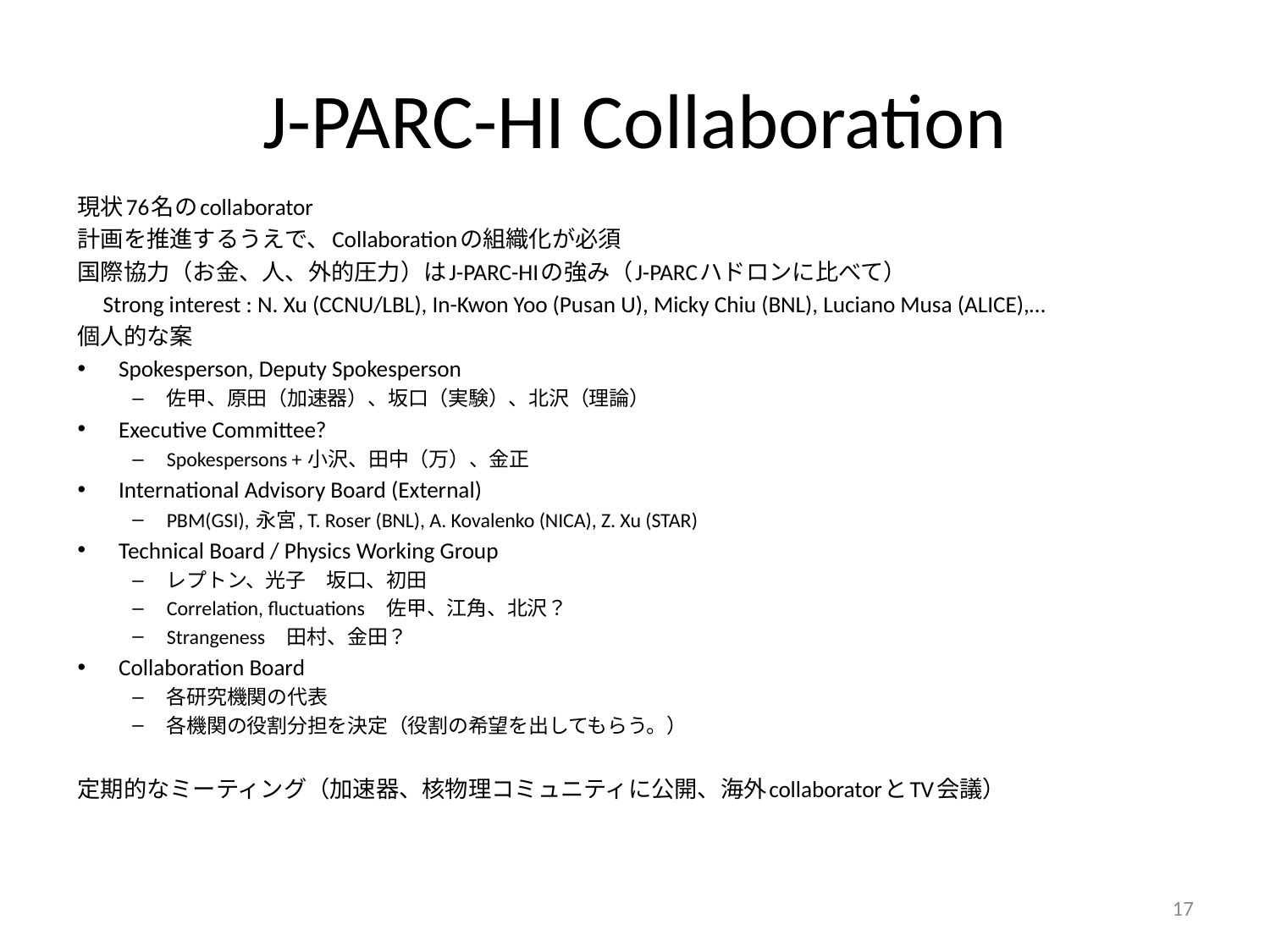

# J-PARC-HI Collaboration
現状76名のcollaborator
計画を推進するうえで、Collaborationの組織化が必須
国際協力（お金、人、外的圧力）はJ-PARC-HIの強み（J-PARCハドロンに比べて）
　Strong interest : N. Xu (CCNU/LBL), In-Kwon Yoo (Pusan U), Micky Chiu (BNL), Luciano Musa (ALICE),…
個人的な案
Spokesperson, Deputy Spokesperson
佐甲、原田（加速器）、坂口（実験）、北沢（理論）
Executive Committee?
Spokespersons + 小沢、田中（万）、金正
International Advisory Board (External)
PBM(GSI), 永宮, T. Roser (BNL), A. Kovalenko (NICA), Z. Xu (STAR)
Technical Board / Physics Working Group
レプトン、光子　坂口、初田
Correlation, fluctuations　佐甲、江角、北沢？
Strangeness　田村、金田？
Collaboration Board
各研究機関の代表
各機関の役割分担を決定（役割の希望を出してもらう。）

定期的なミーティング（加速器、核物理コミュニティに公開、海外collaboratorとTV会議）

17